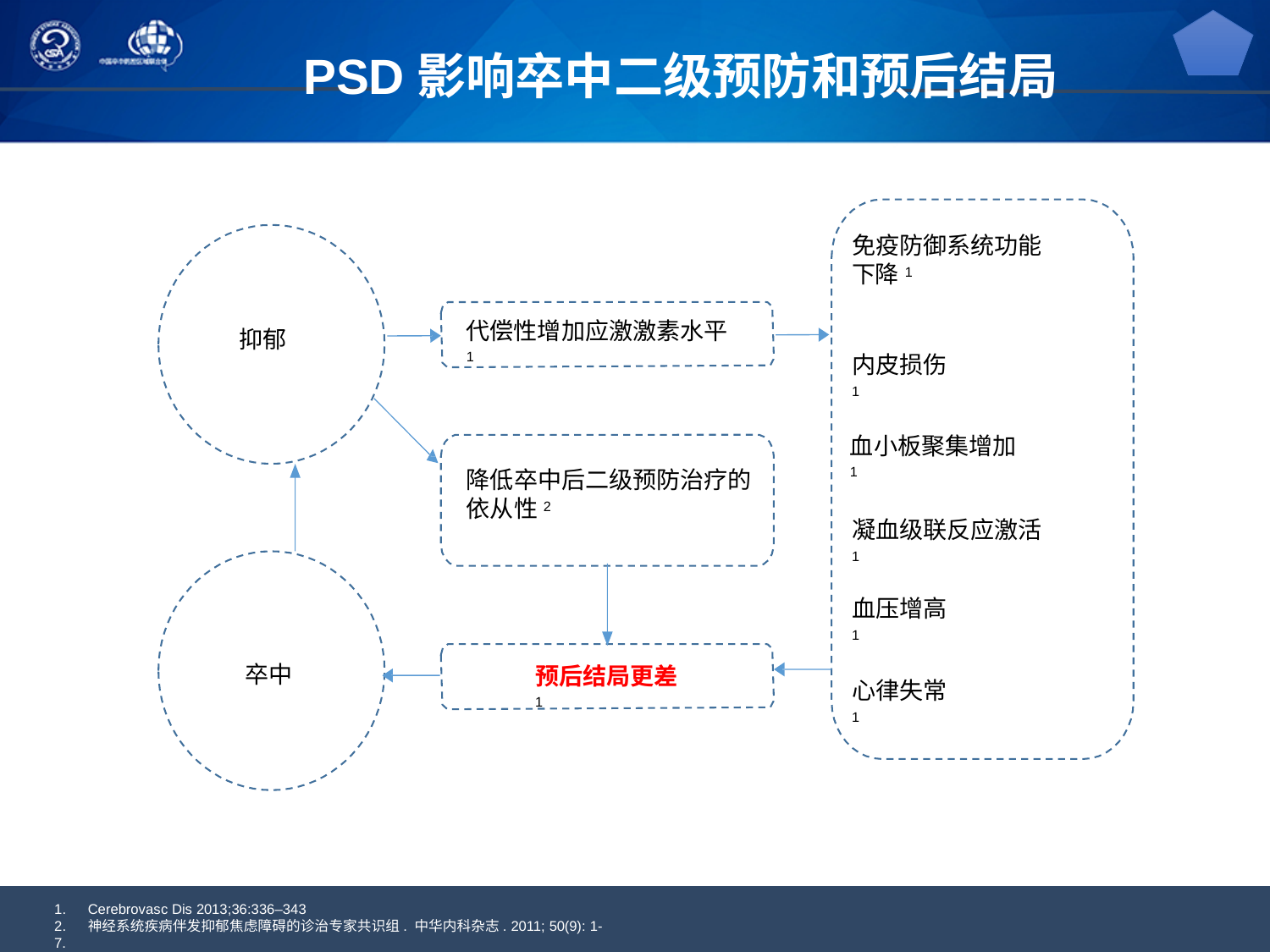

# PSD影响卒中二级预防和预后结局

免疫防御系统功能 下降1

代偿性增加应激激素水平1
抑郁

内皮损伤1

血小板聚集增加1

降低卒中后二级预防治疗的 依从性2
凝血级联反应激活1

血压增高1

卒中
预后结局更差1

心律失常1
工业设计系

1.	Cerebrovasc Dis 2013;36:336–343
2.	神经系统疾病伴发抑郁焦虑障碍的诊治专家共识组. 中华内科杂志. 2011; 50(9): 1-7.